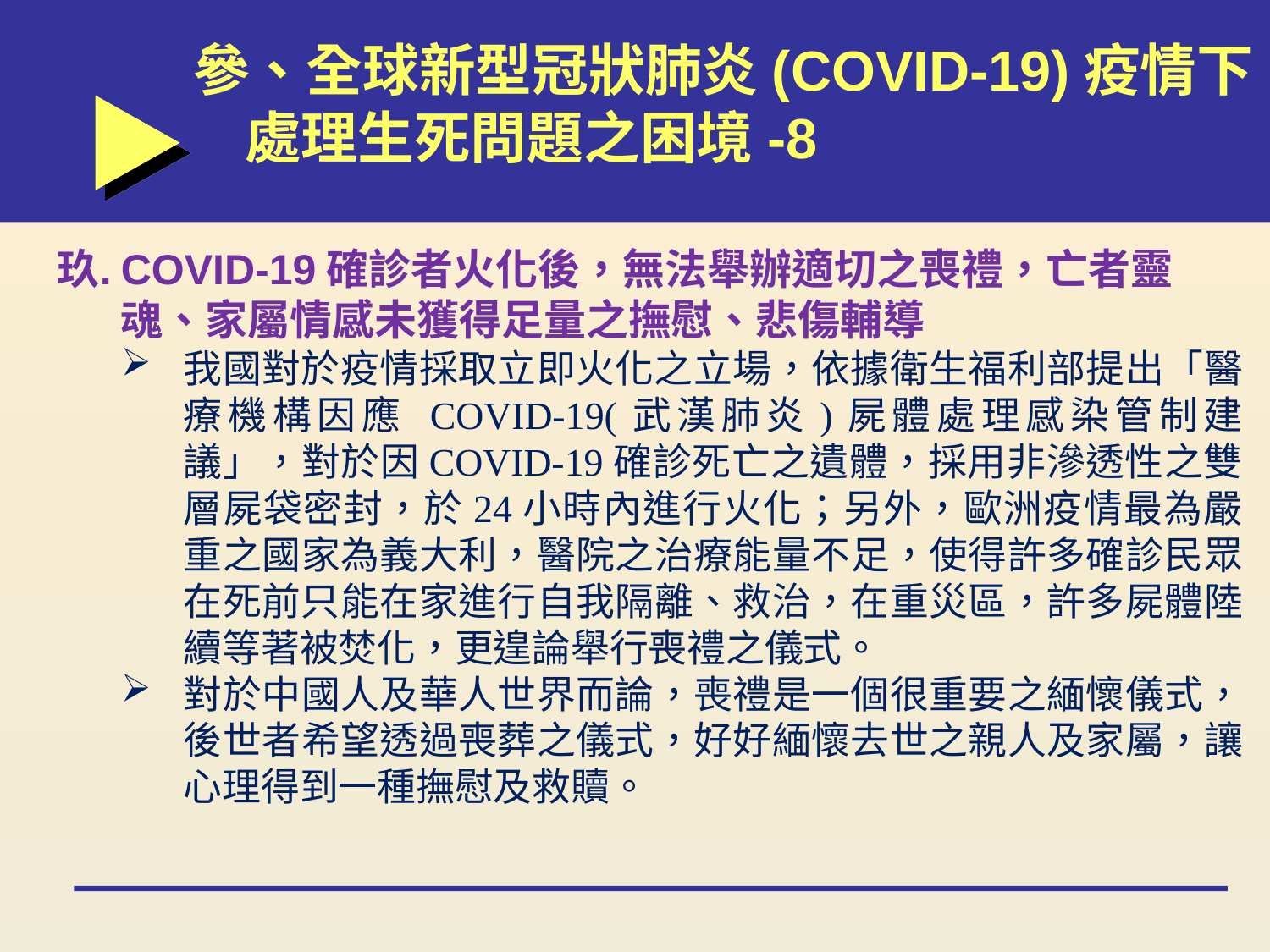

參、全球新型冠狀肺炎(COVID-19)疫情下
    處理生死問題之困境-8
COVID-19確診者火化後，無法舉辦適切之喪禮，亡者靈魂、家屬情感未獲得足量之撫慰、悲傷輔導
我國對於疫情採取立即火化之立場，依據衛生福利部提出「醫療機構因應 COVID-19(武漢肺炎)屍體處理感染管制建議」，對於因COVID-19確診死亡之遺體，採用非滲透性之雙層屍袋密封，於24小時內進行火化；另外，歐洲疫情最為嚴重之國家為義大利，醫院之治療能量不足，使得許多確診民眾在死前只能在家進行自我隔離、救治，在重災區，許多屍體陸續等著被焚化，更遑論舉行喪禮之儀式。
對於中國人及華人世界而論，喪禮是一個很重要之緬懷儀式，後世者希望透過喪葬之儀式，好好緬懷去世之親人及家屬，讓心理得到一種撫慰及救贖。